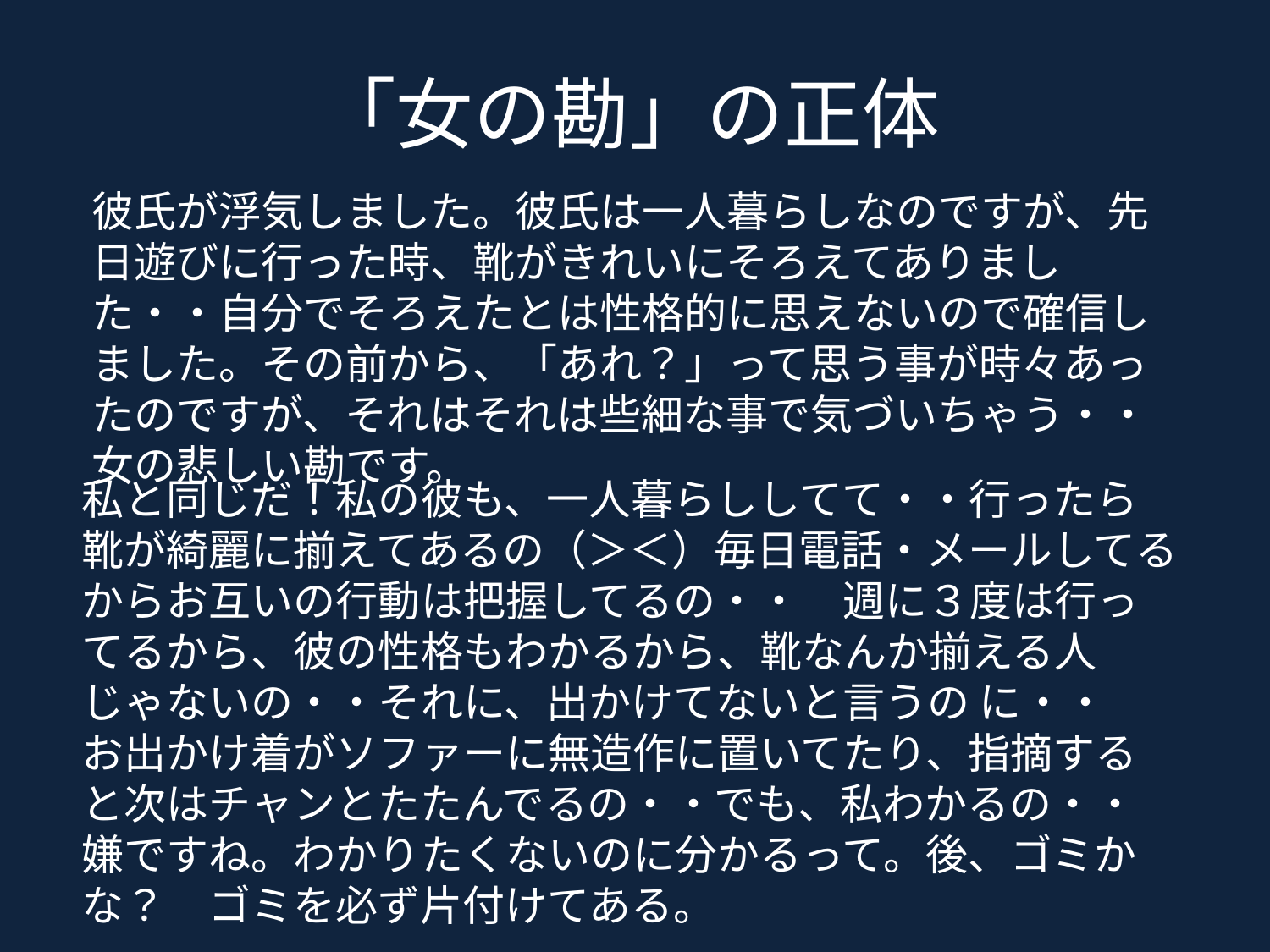

# 「女の勘」の正体
彼氏が浮気しました。彼氏は一人暮らしなのですが、先日遊びに行った時、靴がきれいにそろえてありました・・自分でそろえたとは性格的に思えないので確信しました。その前から、「あれ？」って思う事が時々あったのですが、それはそれは些細な事で気づいちゃう・・女の悲しい勘です。
私と同じだ！私の彼も、一人暮らししてて・・行ったら靴が綺麗に揃えてあるの（＞＜）毎日電話・メールしてる からお互いの行動は把握してるの・・　週に３度は行ってるから、彼の性格もわかるから、靴なんか揃える人じゃないの・・それに、出かけてないと言うの に・・　お出かけ着がソファーに無造作に置いてたり、指摘すると次はチャンとたたんでるの・・でも、私わかるの・・嫌ですね。わかりたくないのに分かるって。後、ゴミかな？　ゴミを必ず片付けてある。